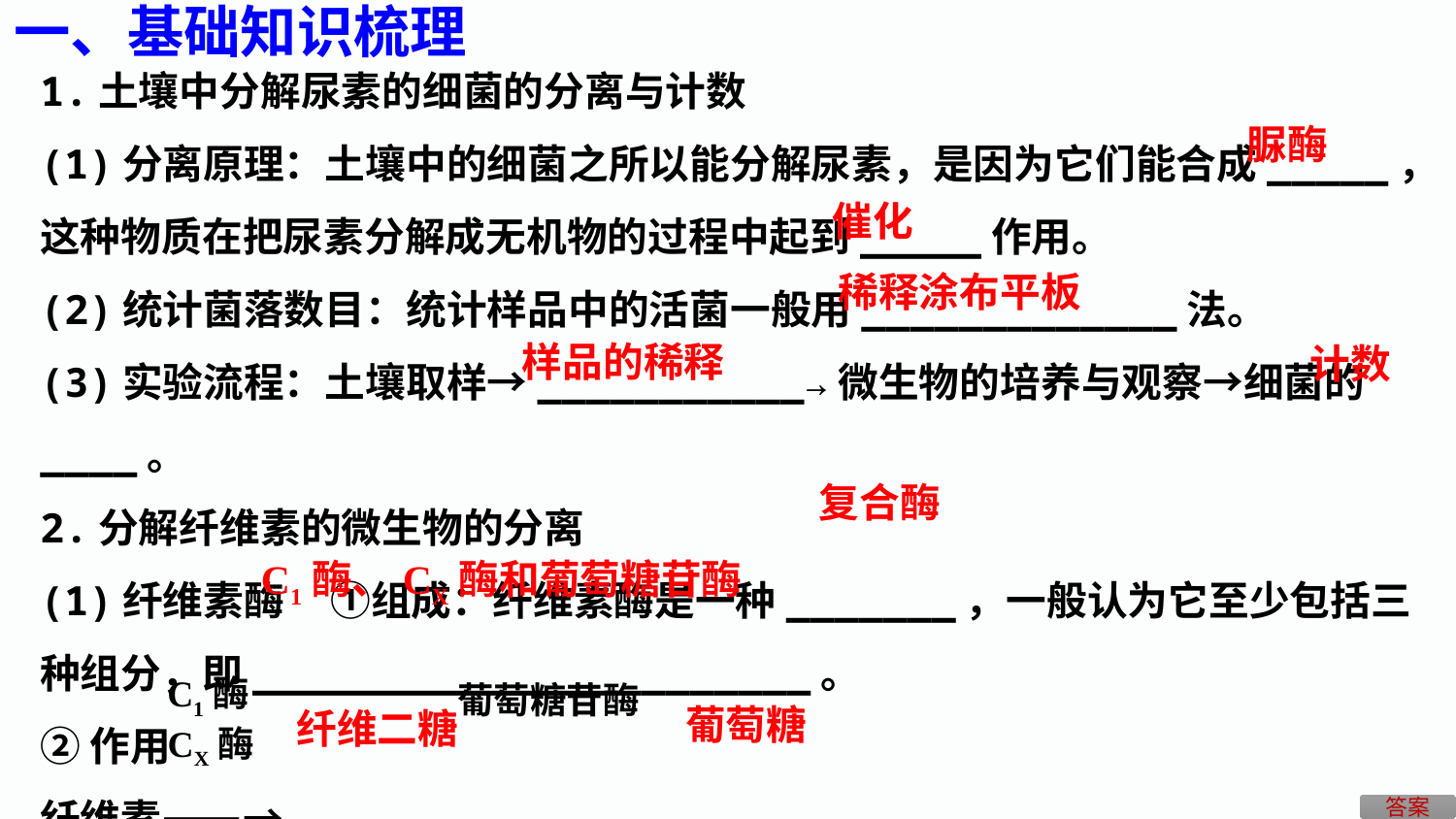

一、基础知识梳理
1.土壤中分解尿素的细菌的分离与计数
(1)分离原理：土壤中的细菌之所以能分解尿素，是因为它们能合成_____，这种物质在把尿素分解成无机物的过程中起到_____作用。
(2)统计菌落数目：统计样品中的活菌一般用_____________法。
(3)实验流程：土壤取样→___________→微生物的培养与观察→细菌的____。
2.分解纤维素的微生物的分离
(1)纤维素酶     ①组成：纤维素酶是一种_______，一般认为它至少包括三种组分，即_______________________。
②作用
纤维素——→_________————→_______
脲酶
催化
稀释涂布平板
样品的稀释
计数
复合酶
C1酶、CX酶和葡萄糖苷酶
C1酶
葡萄糖苷酶
葡萄糖
纤维二糖
CX酶
答案